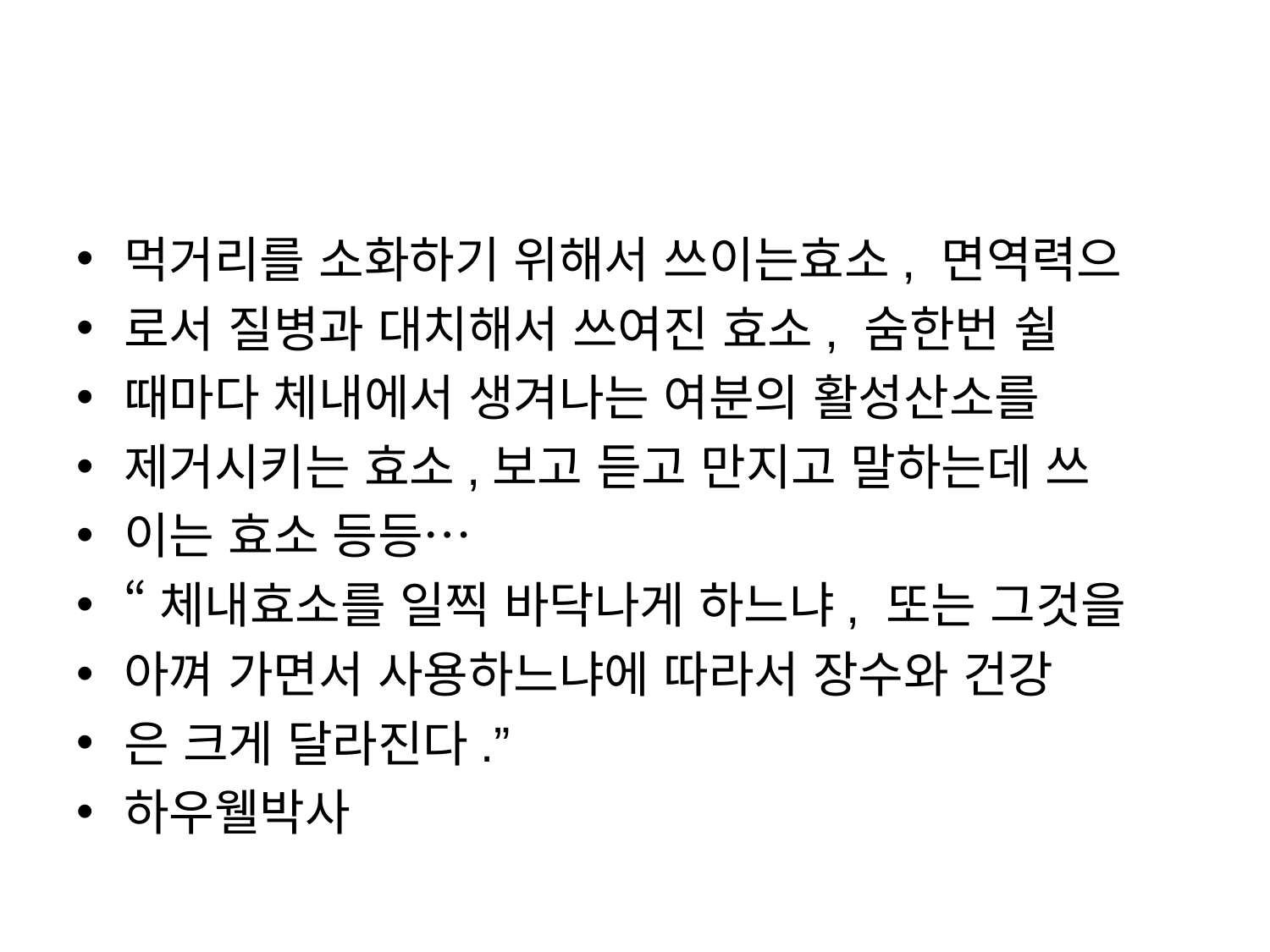

#
먹거리를 소화하기 위해서 쓰이는효소, 면역력으
로서 질병과 대치해서 쓰여진 효소, 숨한번 쉴
때마다 체내에서 생겨나는 여분의 활성산소를
제거시키는 효소,보고 듣고 만지고 말하는데 쓰
이는 효소 등등…
“체내효소를 일찍 바닥나게 하느냐, 또는 그것을
아껴 가면서 사용하느냐에 따라서 장수와 건강
은 크게 달라진다.”
하우웰박사